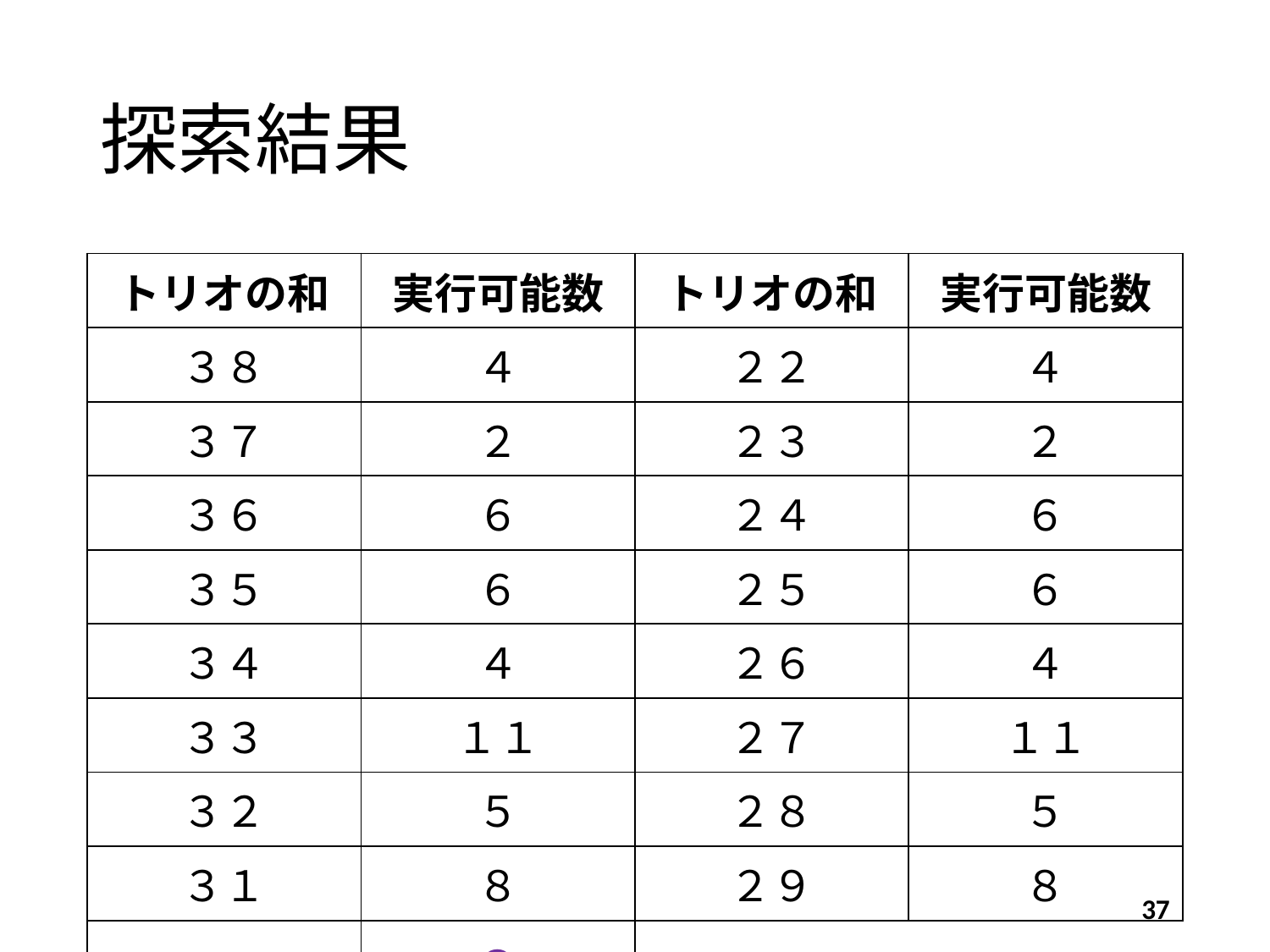

# 探索結果
| トリオの和 | 実行可能数 | トリオの和 | 実行可能数 |
| --- | --- | --- | --- |
| ３８ | ４ | ２２ | ４ |
| ３７ | ２ | ２３ | ２ |
| ３６ | ６ | ２４ | ６ |
| ３５ | ６ | ２５ | ６ |
| ３４ | ４ | ２６ | ４ |
| ３３ | １１ | ２７ | １１ |
| ３２ | ５ | ２８ | ５ |
| ３１ | ８ | ２９ | ８ |
| ３０ | ０ |  |  |
37